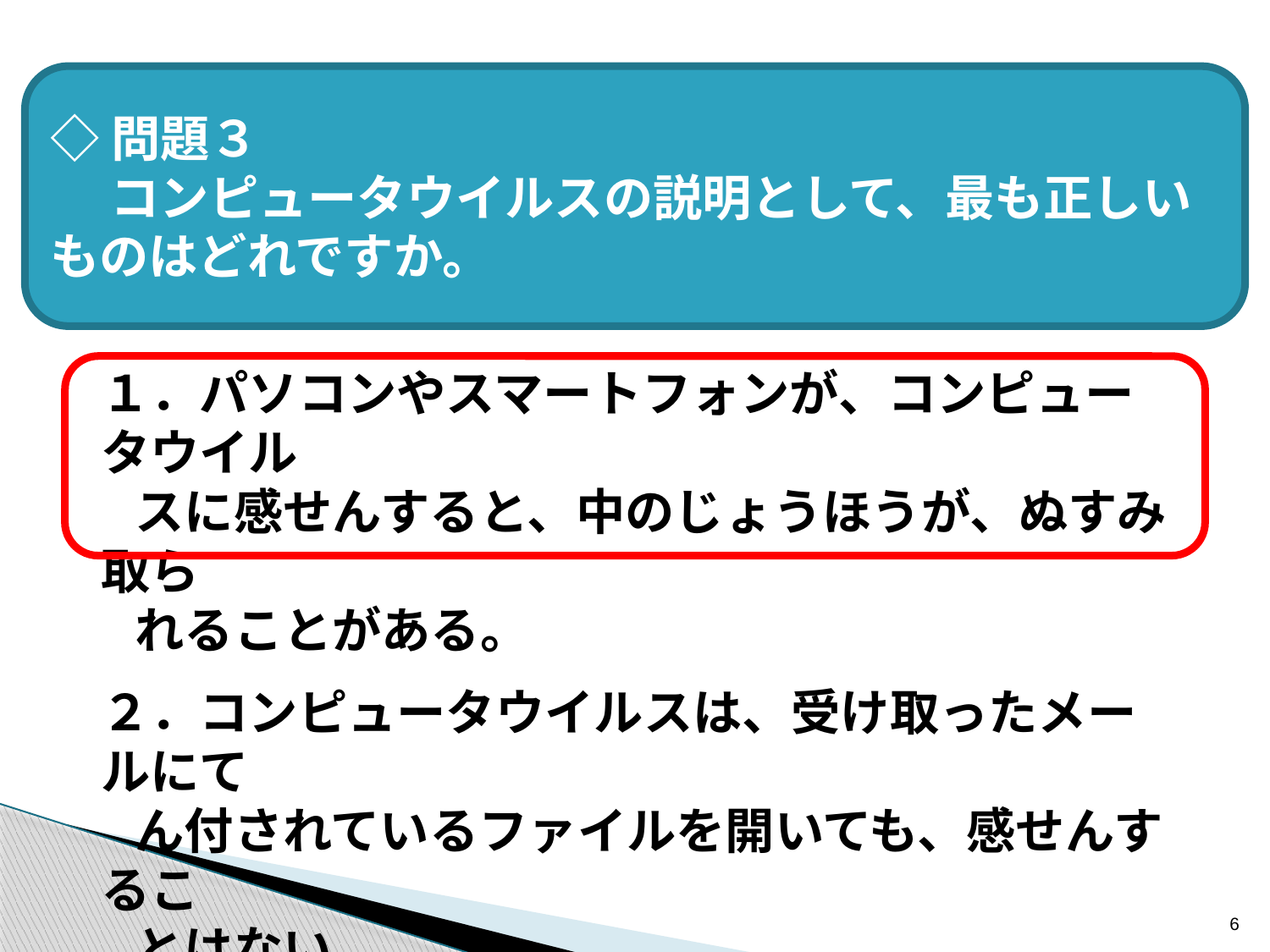

◇問題３
　 コンピュータウイルスの説明として、最も正しいものはどれですか。

１．パソコンやスマートフォンが、コンピュータウイル
  スに感せんすると、中のじょうほうが、ぬすみ取ら
  れることがある。

２．コンピュータウイルスは、受け取ったメールにて
  ん付されているファイルを開いても、感せんするこ
  とはない。
３．コンピュータウイルスに感せんすると、そのパソ
　コンは二度と使えなくなる。
6